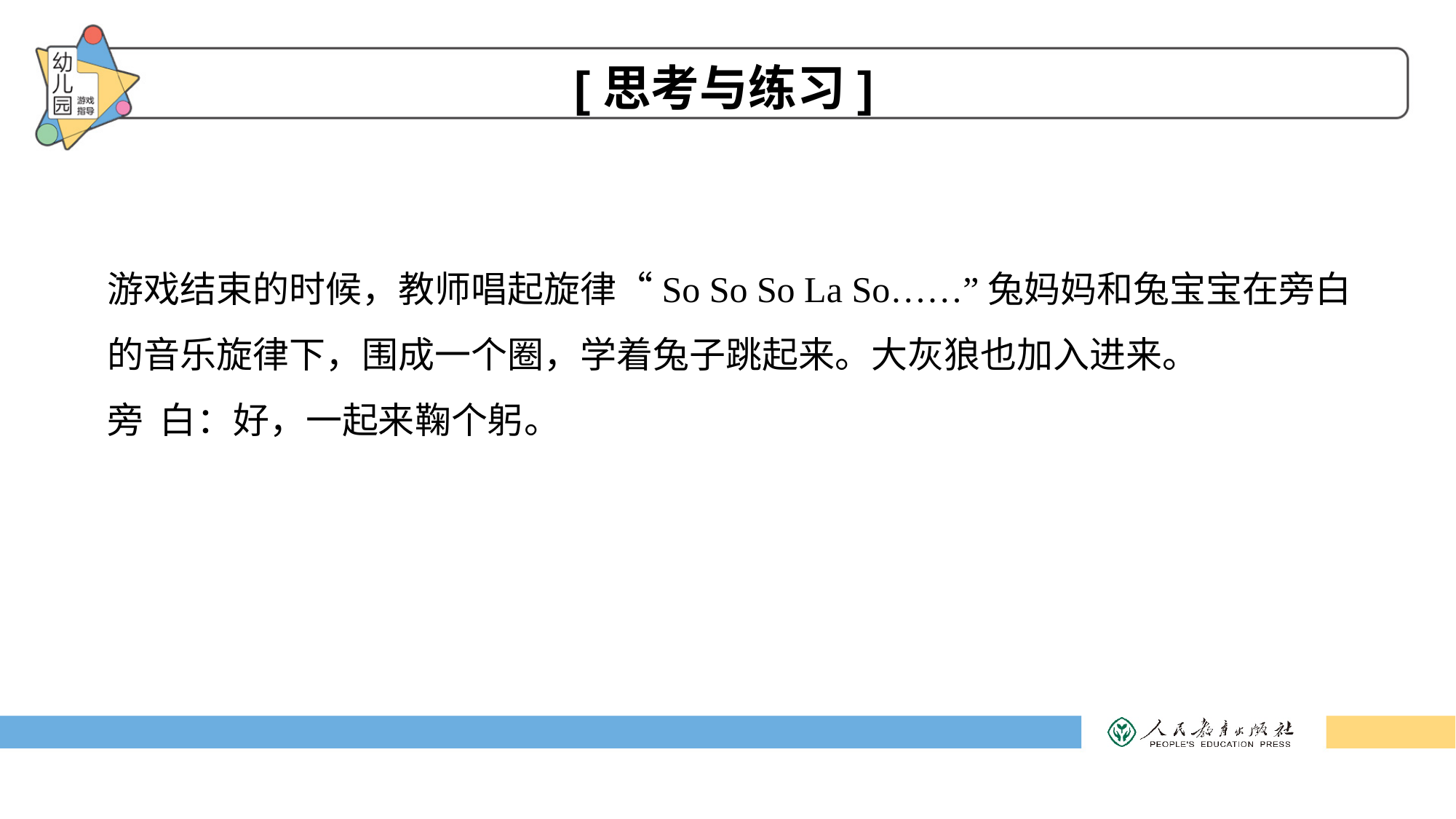

[思考与练习]
游戏结束的时候，教师唱起旋律“So So So La So……”兔妈妈和兔宝宝在旁白的音乐旋律下，围成一个圈，学着兔子跳起来。大灰狼也加入进来。
旁  白：好，一起来鞠个躬。